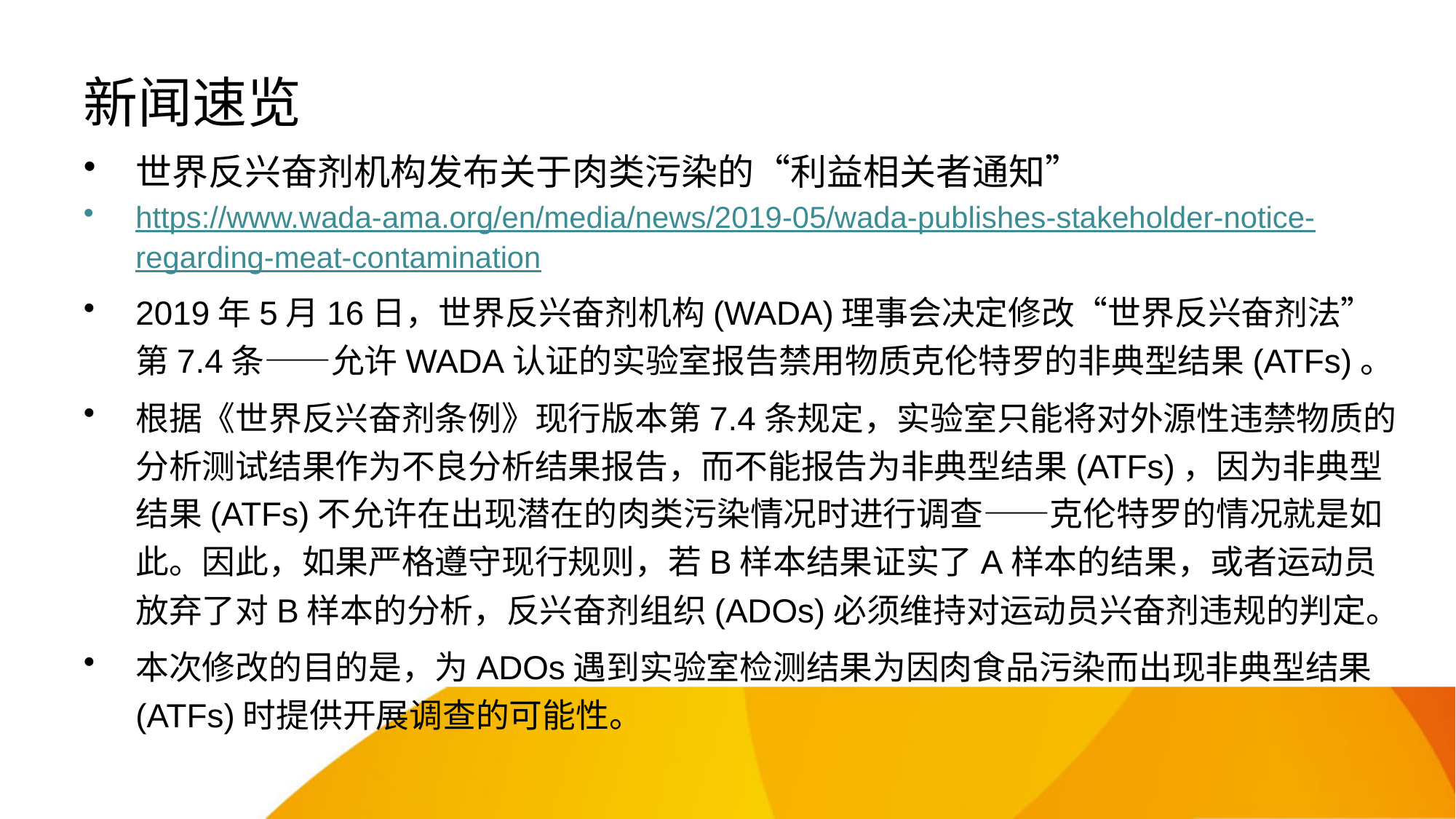

# 新闻速览
世界反兴奋剂机构发布关于肉类污染的“利益相关者通知”
https://www.wada-ama.org/en/media/news/2019-05/wada-publishes-stakeholder-notice-regarding-meat-contamination
2019年5月16日，世界反兴奋剂机构(WADA)理事会决定修改“世界反兴奋剂法”第7.4条——允许WADA认证的实验室报告禁用物质克伦特罗的非典型结果(ATFs)。
根据《世界反兴奋剂条例》现行版本第7.4条规定，实验室只能将对外源性违禁物质的分析测试结果作为不良分析结果报告，而不能报告为非典型结果(ATFs)，因为非典型结果(ATFs)不允许在出现潜在的肉类污染情况时进行调查——克伦特罗的情况就是如此。因此，如果严格遵守现行规则，若B样本结果证实了A样本的结果，或者运动员放弃了对B样本的分析，反兴奋剂组织(ADOs)必须维持对运动员兴奋剂违规的判定。
本次修改的目的是，为ADOs遇到实验室检测结果为因肉食品污染而出现非典型结果(ATFs)时提供开展调查的可能性。